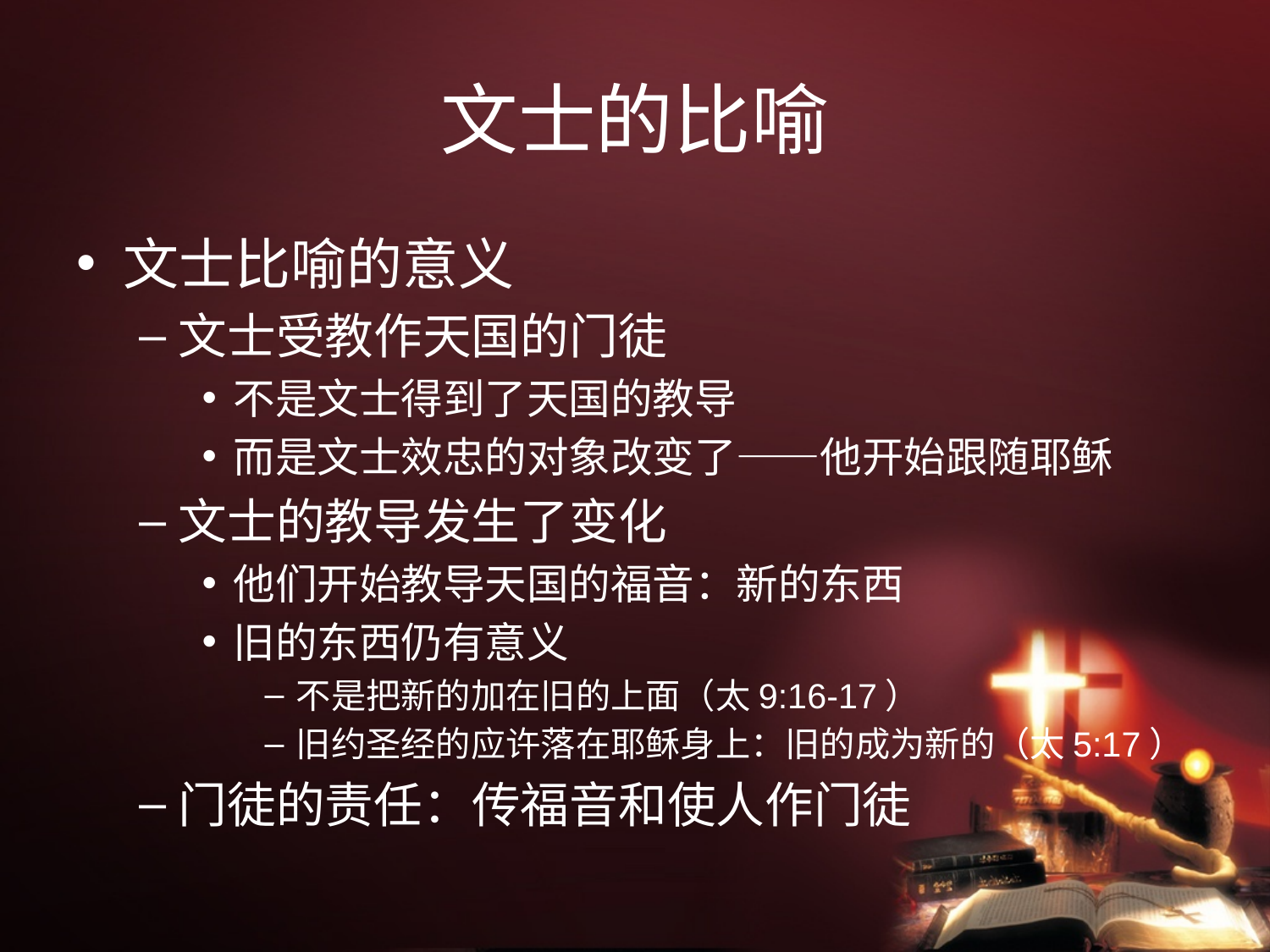

# 文士的比喻
文士比喻的意义
文士受教作天国的门徒
不是文士得到了天国的教导
而是文士效忠的对象改变了——他开始跟随耶稣
文士的教导发生了变化
他们开始教导天国的福音：新的东西
旧的东西仍有意义
不是把新的加在旧的上面（太9:16-17）
旧约圣经的应许落在耶稣身上：旧的成为新的（太5:17）
门徒的责任：传福音和使人作门徒